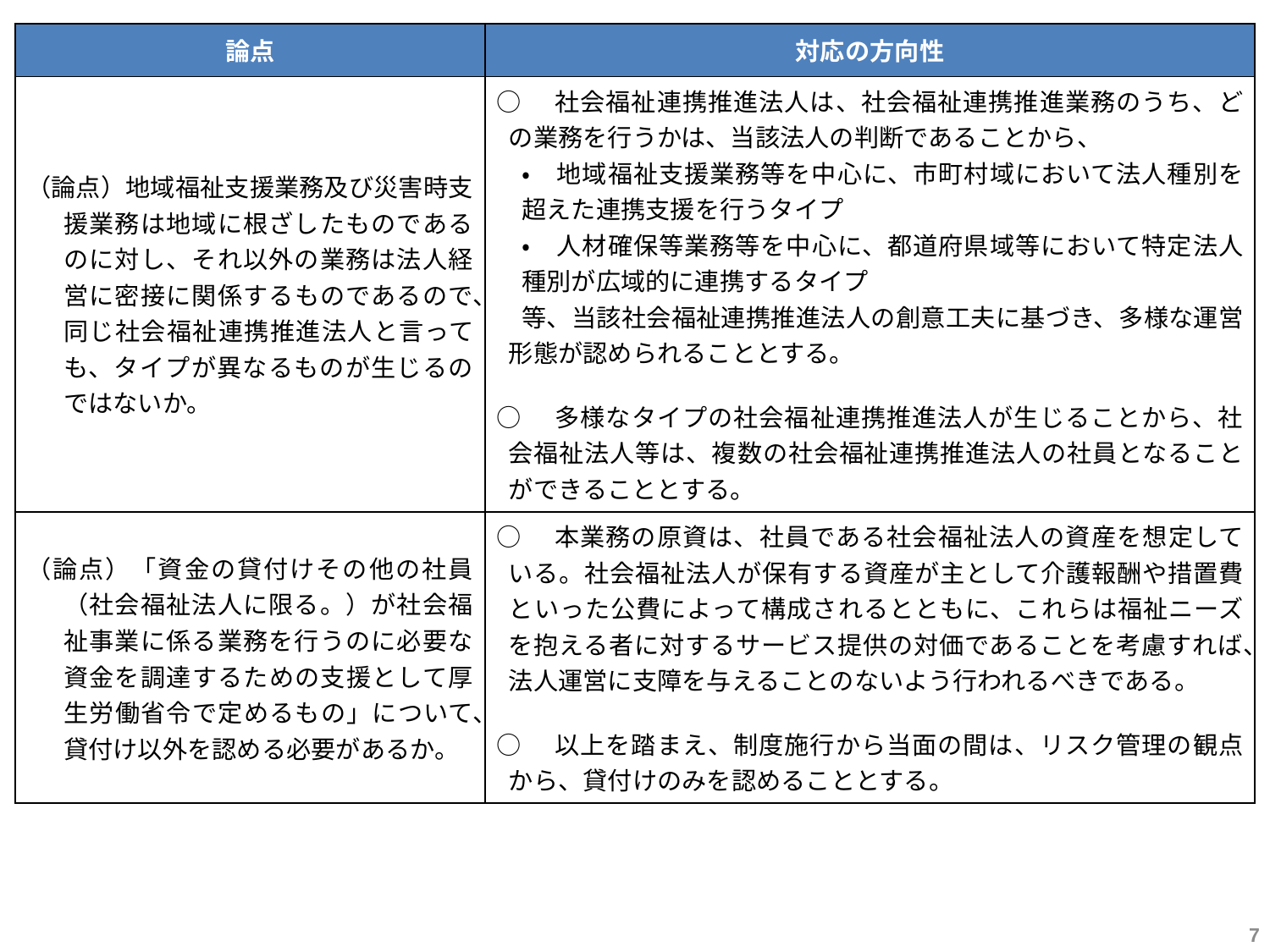

| 論点 | 対応の方向性 |
| --- | --- |
| （論点）地域福祉支援業務及び災害時支援業務は地域に根ざしたものであるのに対し、それ以外の業務は法人経営に密接に関係するものであるので、同じ社会福祉連携推進法人と言っても、タイプが異なるものが生じるのではないか。 | ○　社会福祉連携推進法人は、社会福祉連携推進業務のうち、どの業務を行うかは、当該法人の判断であることから、 　・　地域福祉支援業務等を中心に、市町村域において法人種別を超えた連携支援を行うタイプ 　・　人材確保等業務等を中心に、都道府県域等において特定法人種別が広域的に連携するタイプ 　等、当該社会福祉連携推進法人の創意工夫に基づき、多様な運営形態が認められることとする。 ○　多様なタイプの社会福祉連携推進法人が生じることから、社会福祉法人等は、複数の社会福祉連携推進法人の社員となることができることとする。 |
| （論点）「資金の貸付けその他の社員（社会福祉法人に限る。）が社会福祉事業に係る業務を行うのに必要な資金を調達するための支援として厚生労働省令で定めるもの」について、貸付け以外を認める必要があるか。 | ○　本業務の原資は、社員である社会福祉法人の資産を想定している。社会福祉法人が保有する資産が主として介護報酬や措置費といった公費によって構成されるとともに、これらは福祉ニーズを抱える者に対するサービス提供の対価であることを考慮すれば、法人運営に支障を与えることのないよう行われるべきである。 ○　以上を踏まえ、制度施行から当面の間は、リスク管理の観点から、貸付けのみを認めることとする。 |
7